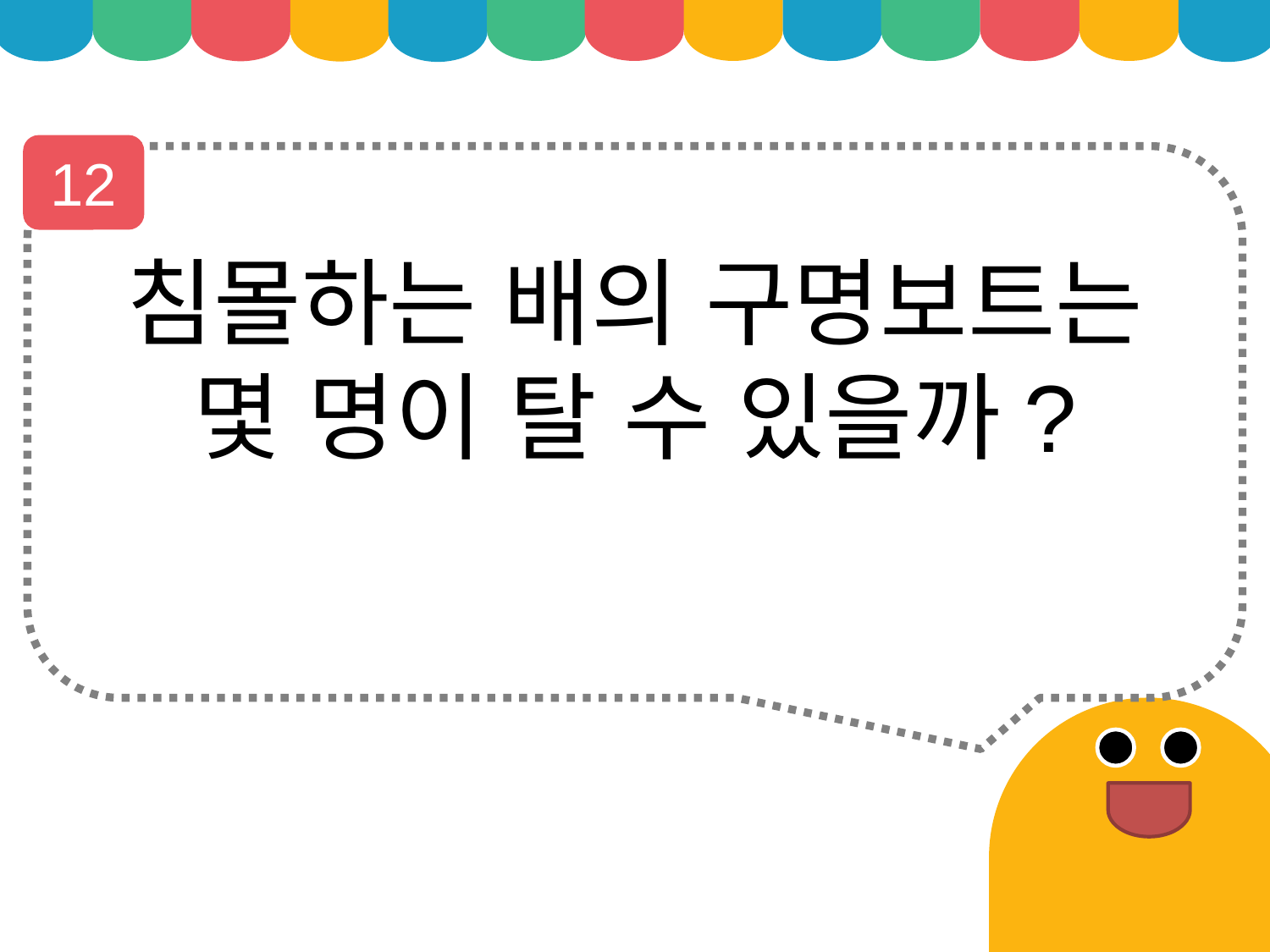

12

침몰하는 배의 구명보트는
몇 명이 탈 수 있을까?